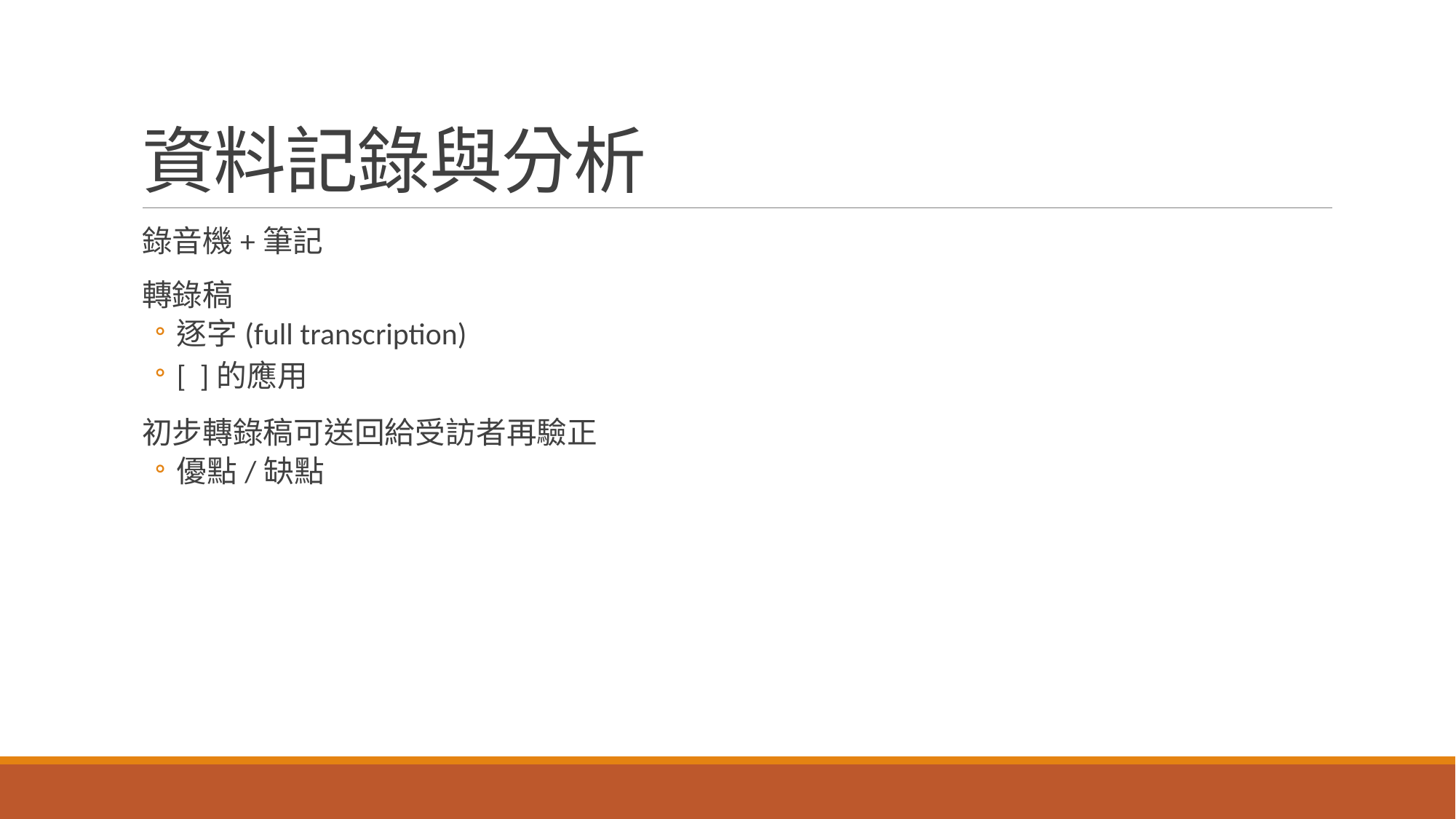

# 資料記錄與分析
錄音機+筆記
轉錄稿
逐字(full transcription)
[  ]的應用
初步轉錄稿可送回給受訪者再驗正
優點/缺點